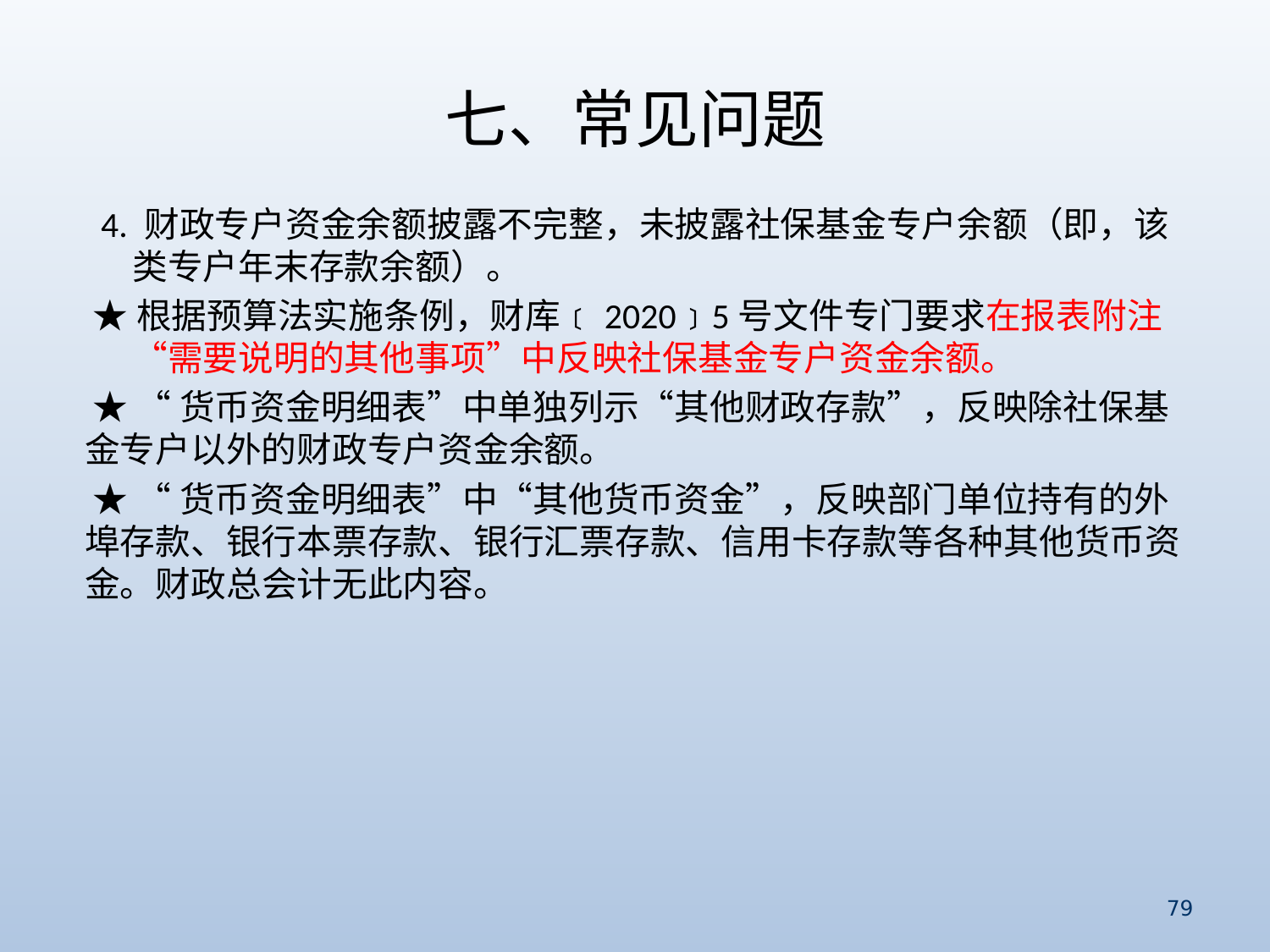

# 七、常见问题
  4. 财政专户资金余额披露不完整，未披露社保基金专户余额（即，该类专户年末存款余额）。
 ★根据预算法实施条例，财库﹝2020﹞5号文件专门要求在报表附注“需要说明的其他事项”中反映社保基金专户资金余额。
 ★ “货币资金明细表”中单独列示“其他财政存款”，反映除社保基金专户以外的财政专户资金余额。
 ★ “货币资金明细表”中“其他货币资金”，反映部门单位持有的外埠存款、银行本票存款、银行汇票存款、信用卡存款等各种其他货币资金。财政总会计无此内容。

79